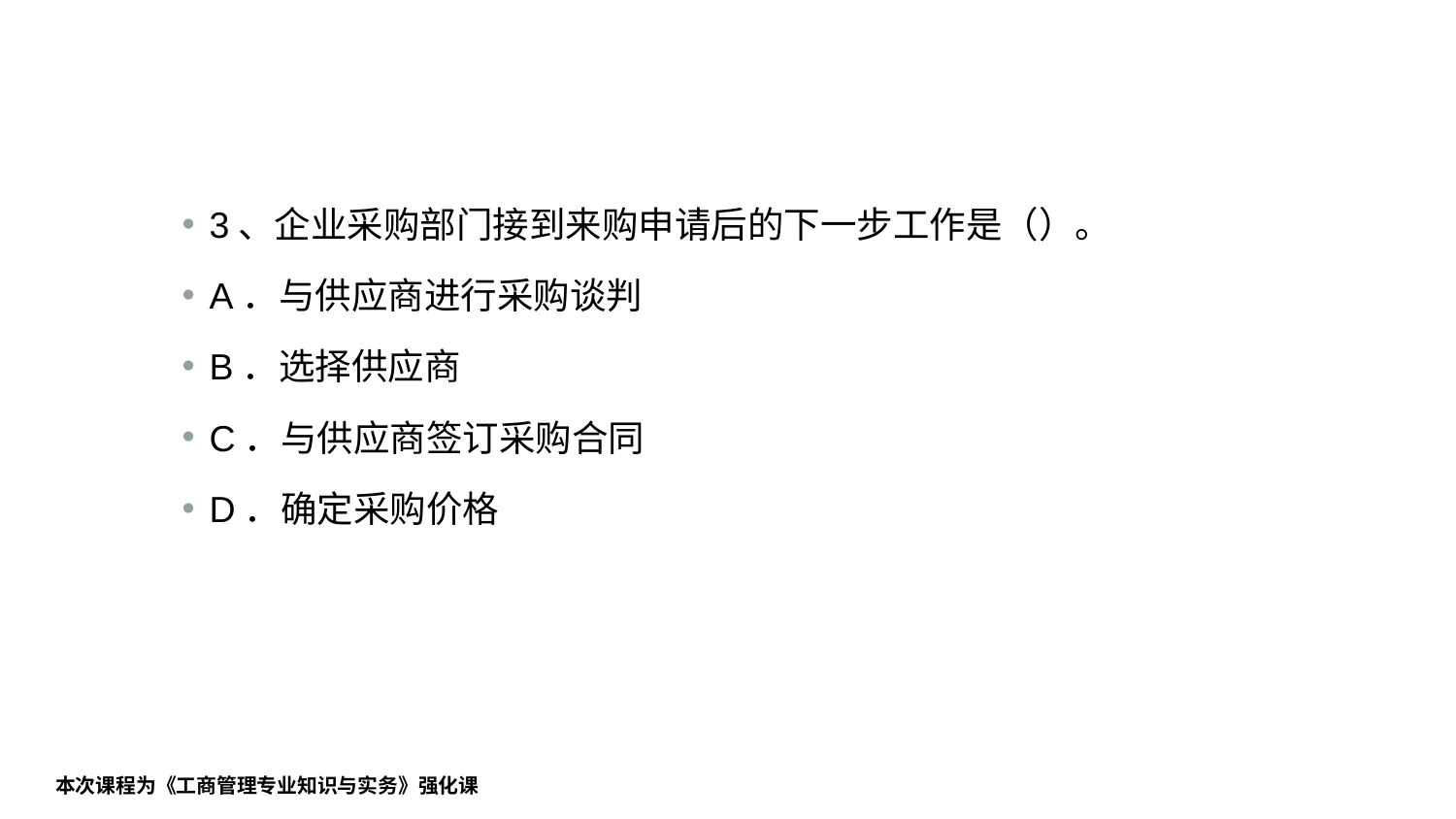

#
3、企业采购部门接到来购申请后的下一步工作是（）。
A．与供应商进行采购谈判
B．选择供应商
C．与供应商签订采购合同
D．确定采购价格